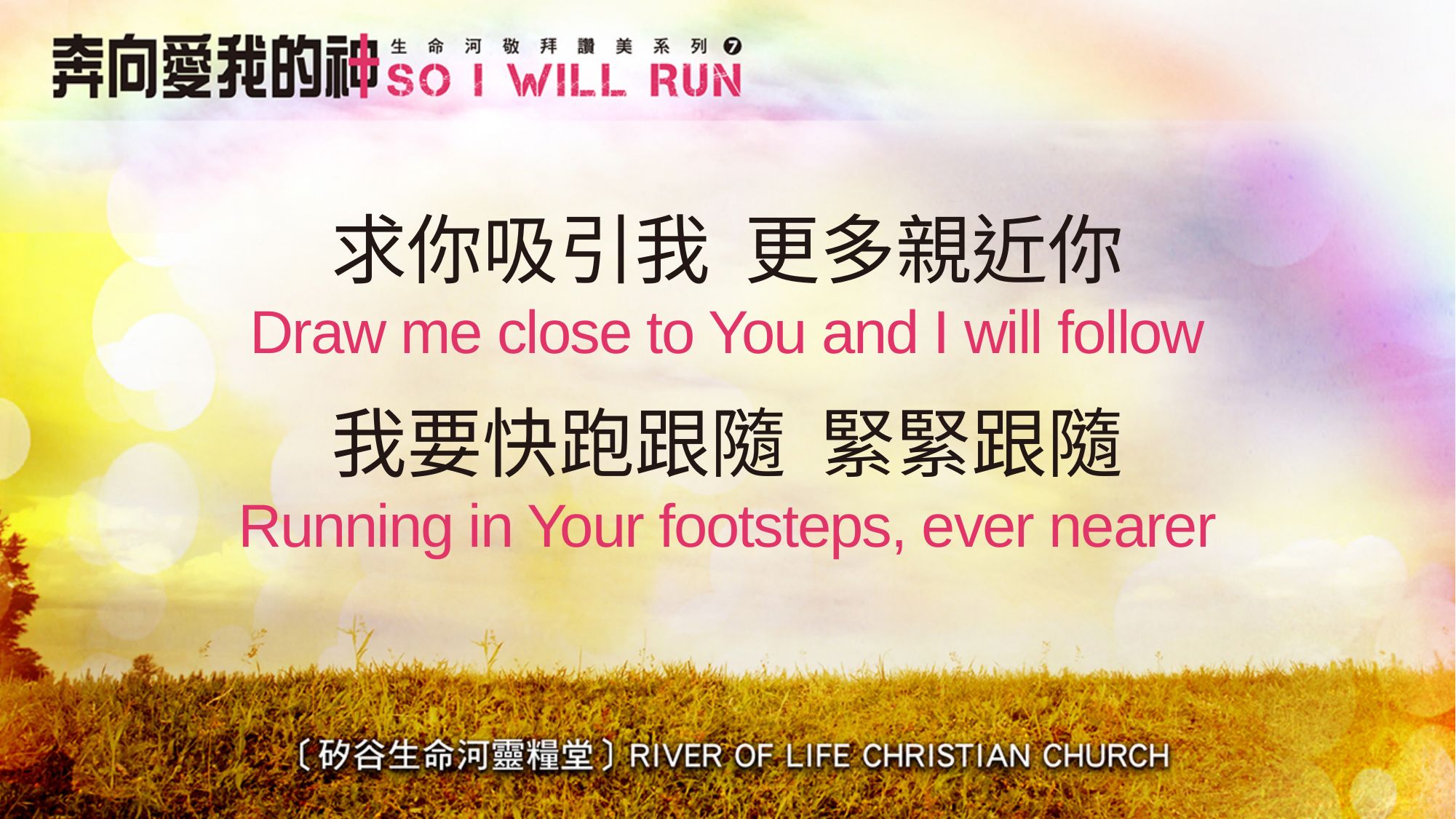

# 求你吸引我  更多親近你 Draw me close to You and I will follow
我要快跑跟隨  緊緊跟隨
Running in Your footsteps, ever nearer